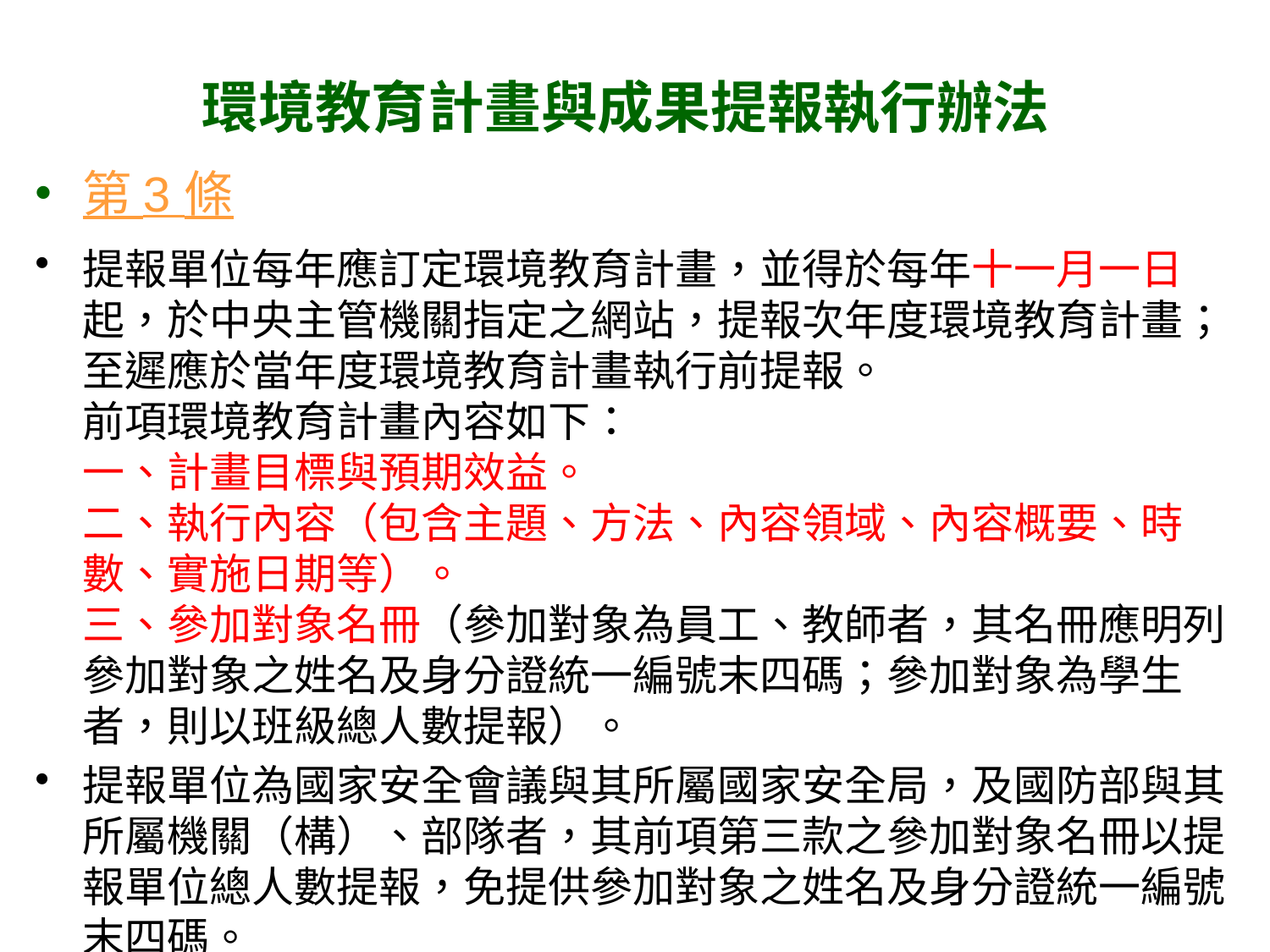

# 環境教育計畫與成果提報執行辦法
第 3 條
提報單位每年應訂定環境教育計畫，並得於每年十一月一日起，於中央主管機關指定之網站，提報次年度環境教育計畫；至遲應於當年度環境教育計畫執行前提報。
前項環境教育計畫內容如下：
一、計畫目標與預期效益。
二、執行內容（包含主題、方法、內容領域、內容概要、時數、實施日期等）。
三、參加對象名冊（參加對象為員工、教師者，其名冊應明列參加對象之姓名及身分證統一編號末四碼；參加對象為學生者，則以班級總人數提報）。
提報單位為國家安全會議與其所屬國家安全局，及國防部與其所屬機關（構）、部隊者，其前項第三款之參加對象名冊以提報單位總人數提報，免提供參加對象之姓名及身分證統一編號末四碼。